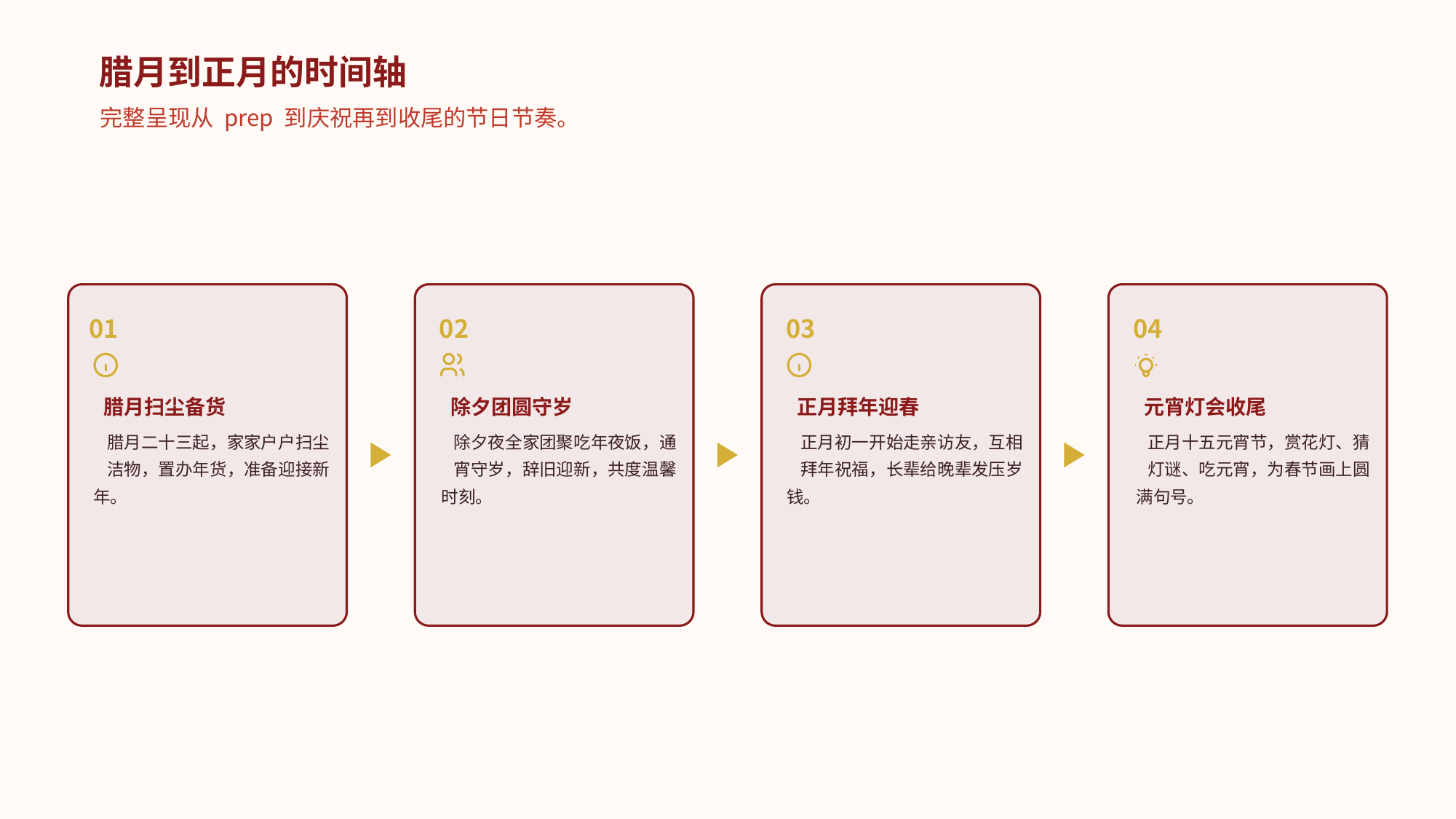

腊月到正月的时间轴
完整呈现从 prep 到庆祝再到收尾的节日节奏。

01
02
03
04

腊月扫尘备货
除夕团圆守岁
正月拜年迎春
元宵灯会收尾
腊月二十三起，家家户户扫尘
除夕夜全家团聚吃年夜饭，通
正月初一开始走亲访友，互相
正月十五元宵节，赏花灯、猜

洁物，置办年货，准备迎接新
宵守岁，辞旧迎新，共度温馨
拜年祝福，长辈给晚辈发压岁
灯谜、吃元宵，为春节画上圆
年。
时刻。
钱。
满句号。